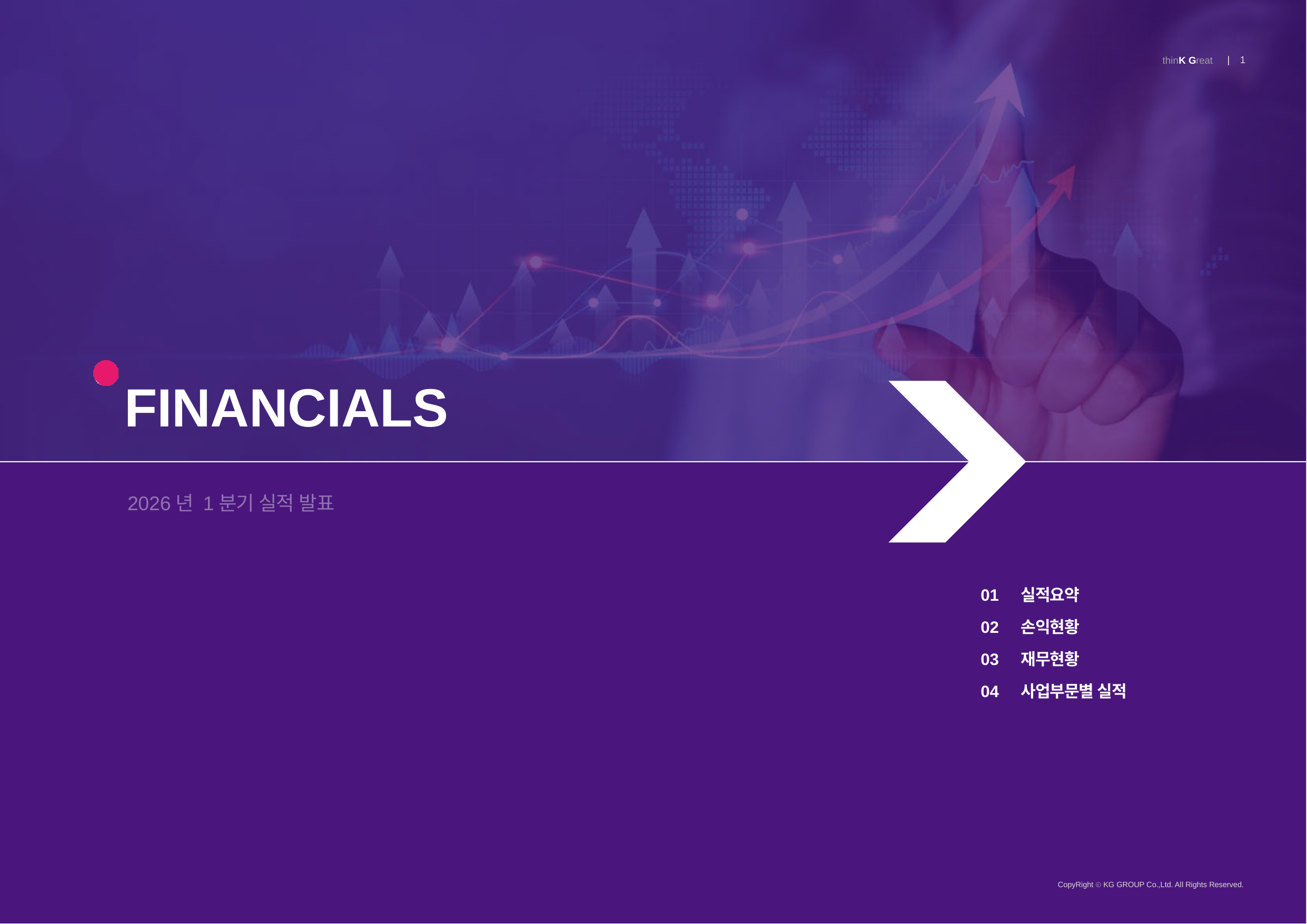

# FINANCIALS
2026년 1분기 실적 발표
실적요약
손익현황
재무현황
사업부문별 실적
01
02
03
04